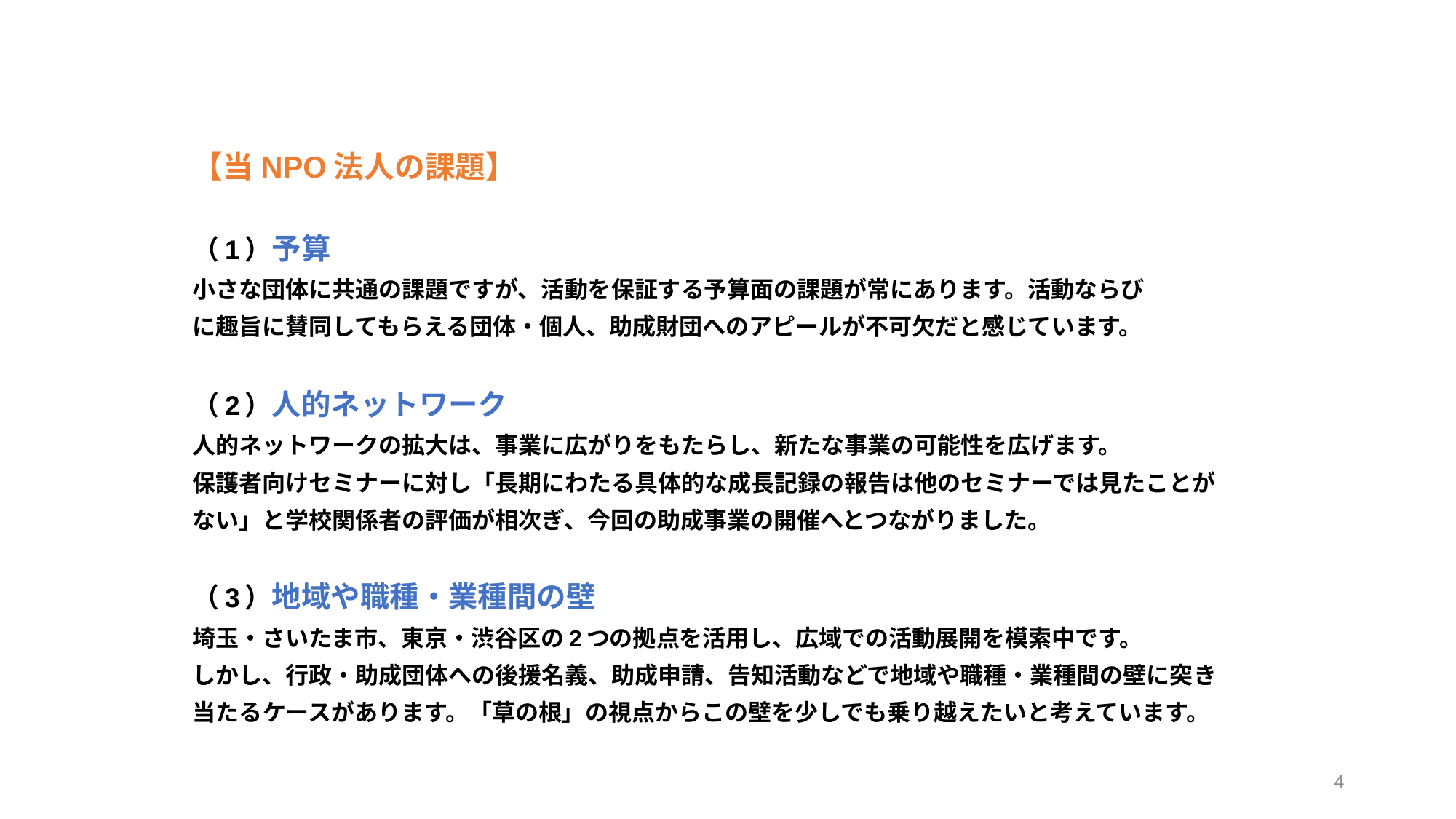

# 【当NPO法人の課題】

（1）予算
小さな団体に共通の課題ですが、活動を保証する予算面の課題が常にあります。活動ならび
に趣旨に賛同してもらえる団体・個人、助成財団へのアピールが不可欠だと感じています。

（2）人的ネットワーク
人的ネットワークの拡大は、事業に広がりをもたらし、新たな事業の可能性を広げます。
保護者向けセミナーに対し「長期にわたる具体的な成長記録の報告は他のセミナーでは見たことが
ない」と学校関係者の評価が相次ぎ、今回の助成事業の開催へとつながりました。

（3）地域や職種・業種間の壁
埼玉・さいたま市、東京・渋谷区の2つの拠点を活用し、広域での活動展開を模索中です。
しかし、行政・助成団体への後援名義、助成申請、告知活動などで地域や職種・業種間の壁に突き
当たるケースがあります。「草の根」の視点からこの壁を少しでも乗り越えたいと考えています。

4